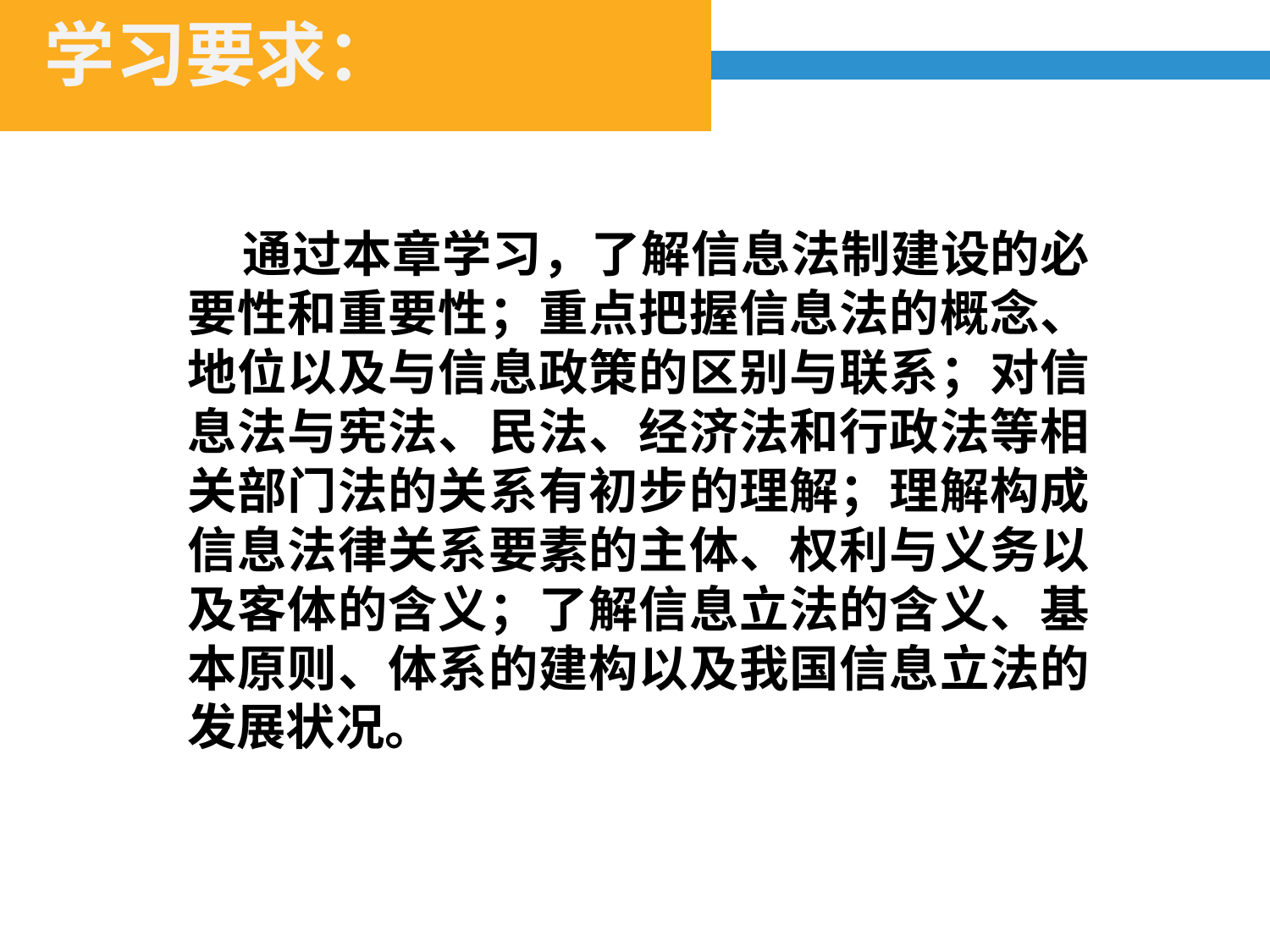

学习要求：
      通过本章学习，了解信息法制建设的必要性和重要性；重点把握信息法的概念、地位以及与信息政策的区别与联系；对信息法与宪法、民法、经济法和行政法等相关部门法的关系有初步的理解；理解构成信息法律关系要素的主体、权利与义务以及客体的含义；了解信息立法的含义、基本原则、体系的建构以及我国信息立法的发展状况。